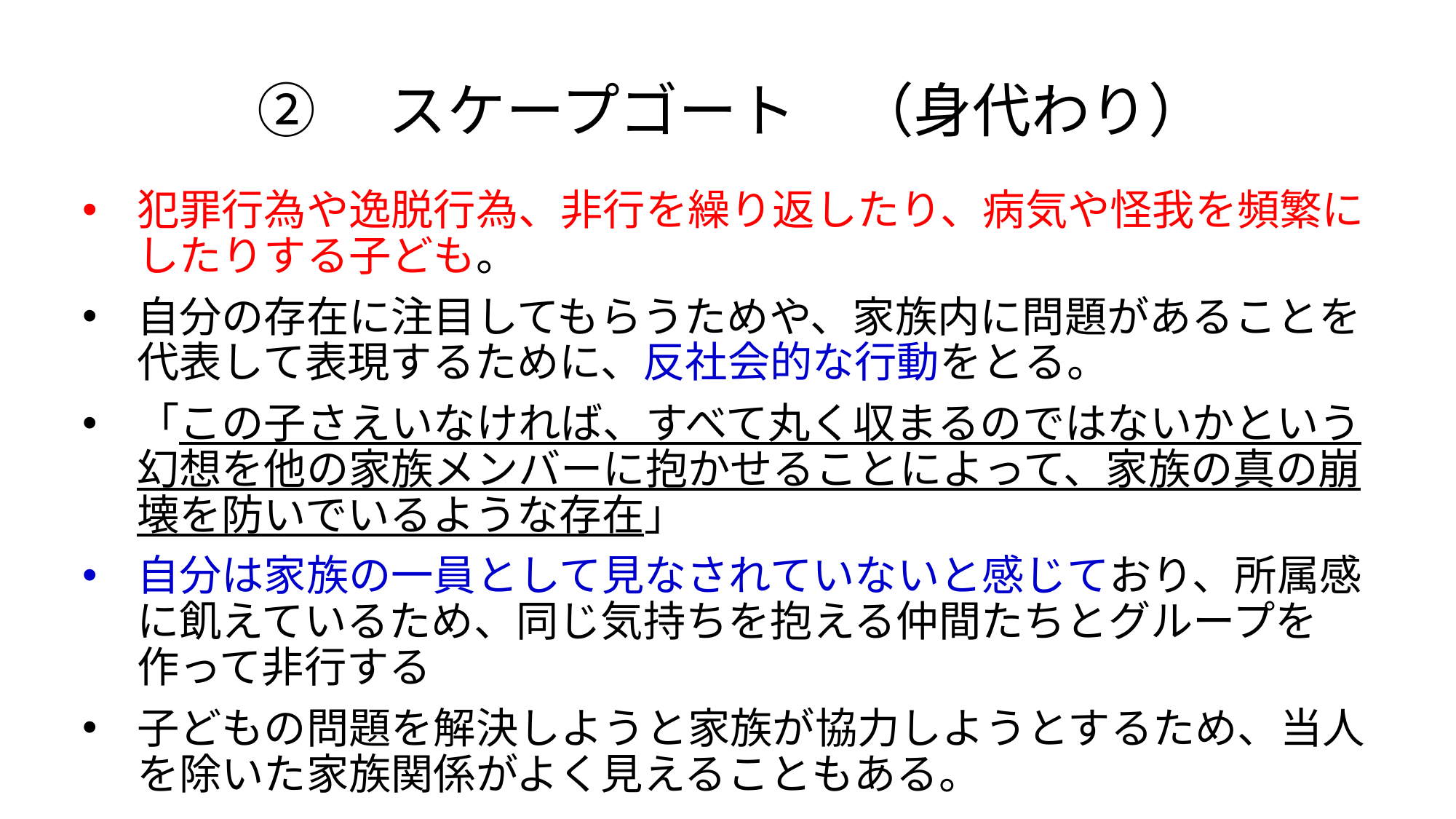

# ②　スケープゴート　（身代わり）
犯罪行為や逸脱行為、非行を繰り返したり、病気や怪我を頻繁にしたりする子ども。
自分の存在に注目してもらうためや、家族内に問題があることを代表して表現するために、反社会的な行動をとる。
「この子さえいなければ、すべて丸く収まるのではないかという幻想を他の家族メンバーに抱かせることによって、家族の真の崩壊を防いでいるような存在」
自分は家族の一員として見なされていないと感じており、所属感に飢えているため、同じ気持ちを抱える仲間たちとグループを作って非行する
子どもの問題を解決しようと家族が協力しようとするため、当人を除いた家族関係がよく見えることもある。